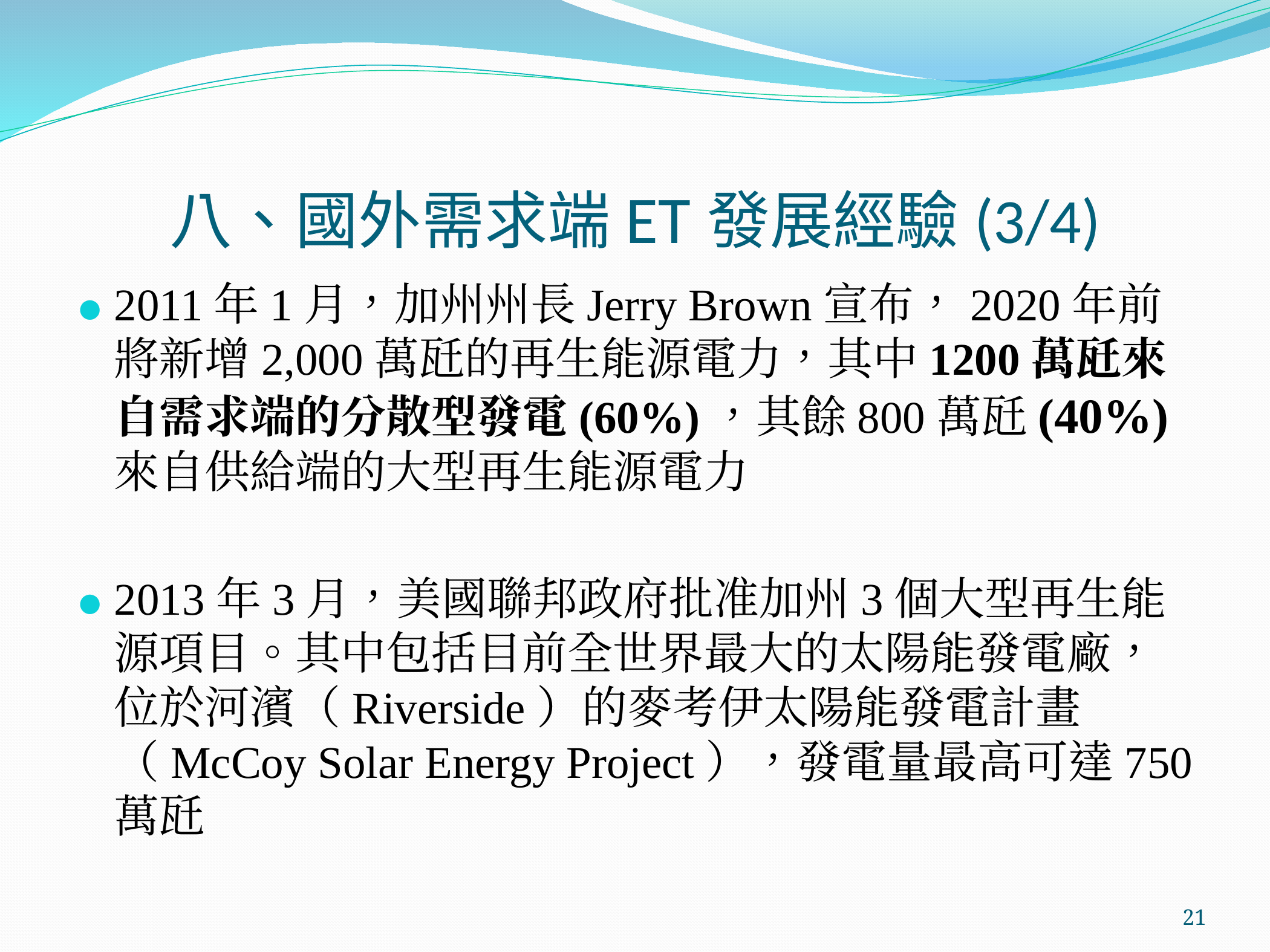

# 八、國外需求端ET發展經驗(3/4)
2011年1月，加州州長Jerry Brown宣布，2020年前將新增2,000萬瓩的再生能源電力，其中1200萬瓩來自需求端的分散型發電(60%)，其餘800萬瓩(40%)來自供給端的大型再生能源電力

2013年3月，美國聯邦政府批准加州3個大型再生能源項目。其中包括目前全世界最大的太陽能發電廠，位於河濱（Riverside）的麥考伊太陽能發電計畫（McCoy Solar Energy Project），發電量最高可達750萬瓩

21